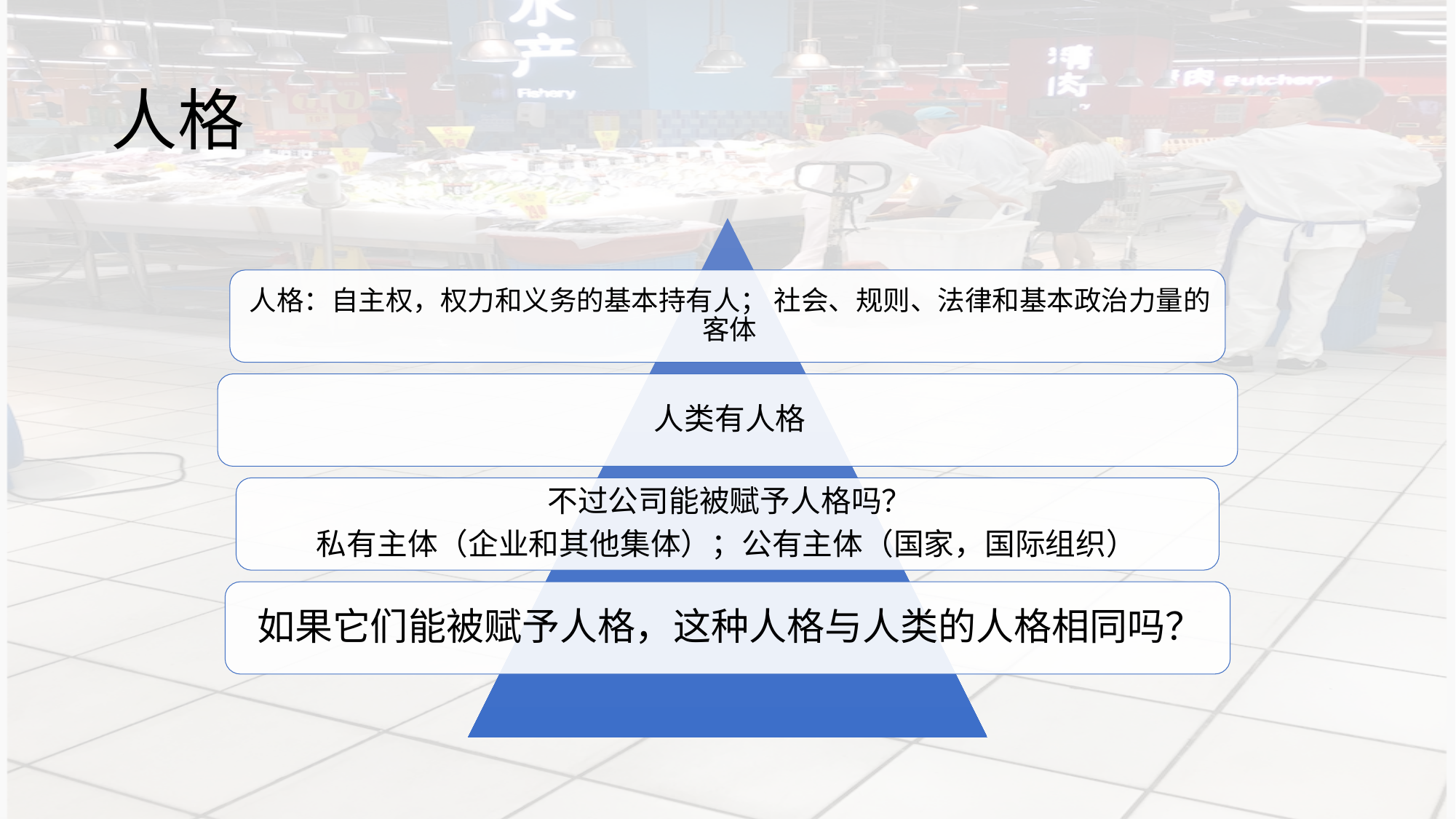

# 人格
人格：自主权，权力和义务的基本持有人； 社会、规则、法律和基本政治力量的客体
人类有人格
不过公司能被赋予人格吗？
私有主体（企业和其他集体）；公有主体（国家，国际组织）
如果它们能被赋予人格，这种人格与人类的人格相同吗？